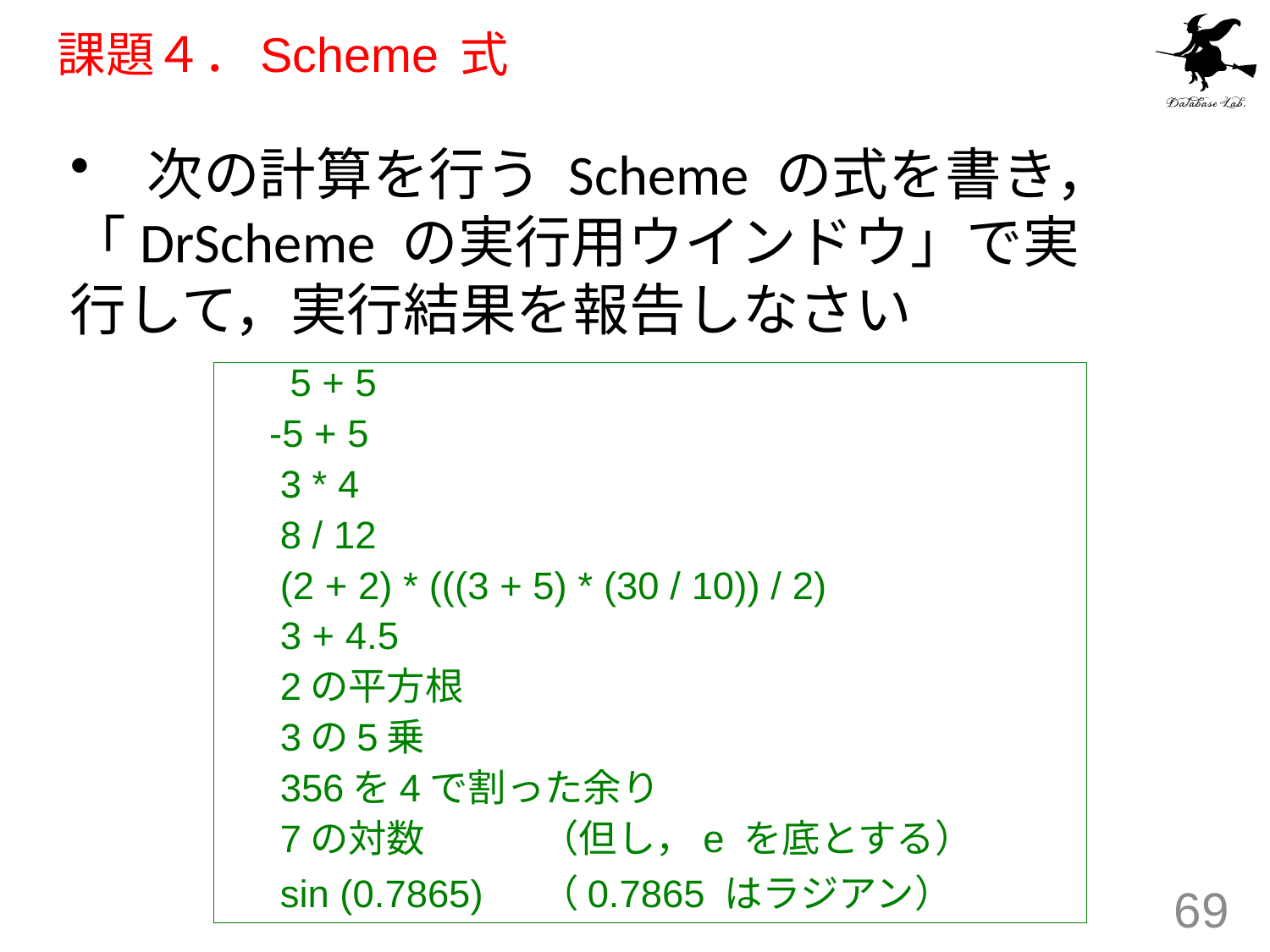

# 課題４．Scheme 式
　次の計算を行う Scheme の式を書き，「DrScheme の実行用ウインドウ」で実行して，実行結果を報告しなさい
 　5 + 5
    -5 + 5
     3 * 4
     8 / 12
     (2 + 2) * (((3 + 5) * (30 / 10)) / 2)
     3 + 4.5
     2の平方根
     3の5乗
     356を4で割った余り
     7の対数		（但し，e を底とする）
     sin (0.7865)   	（0.7865 はラジアン）
69